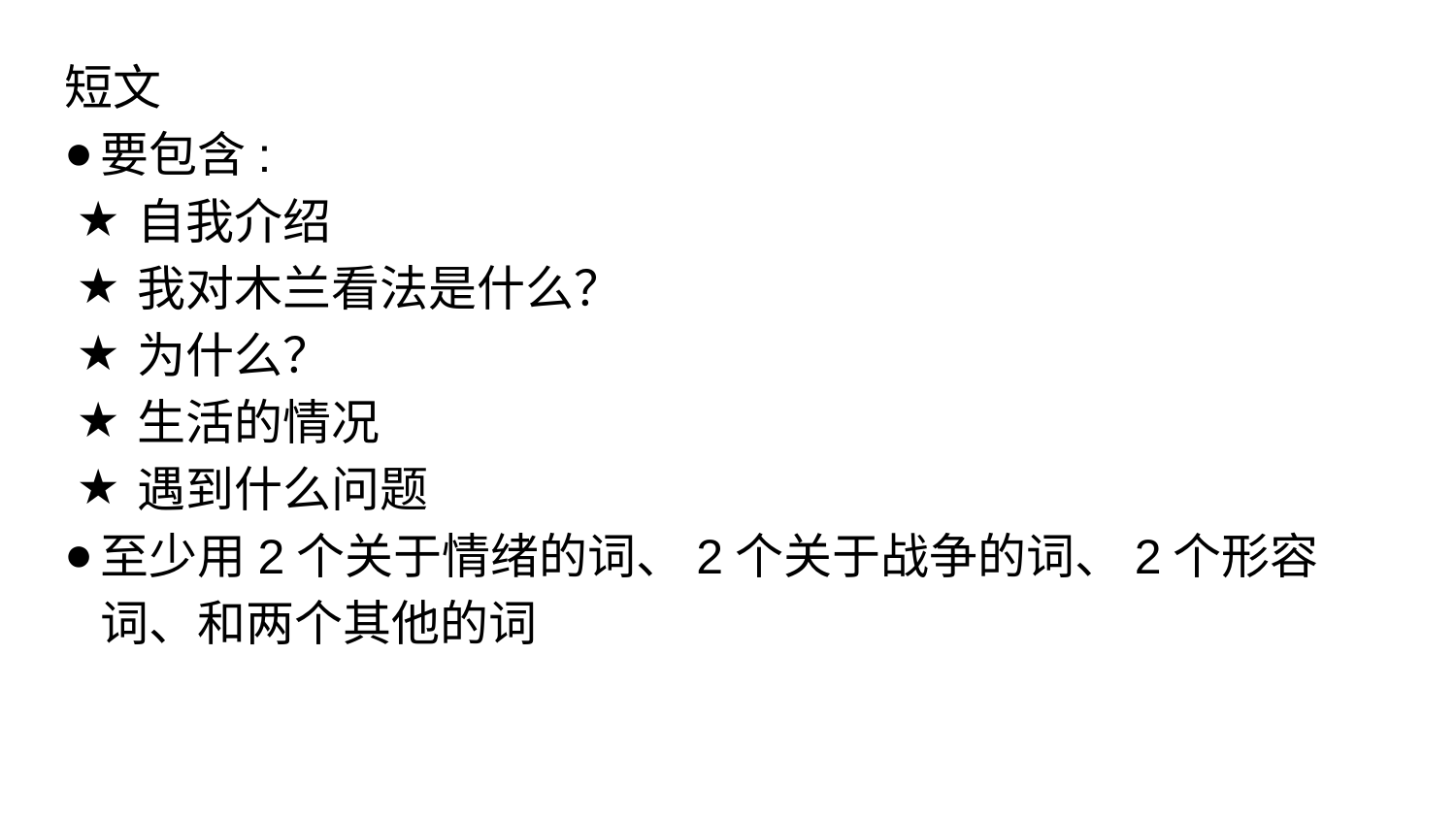

短文
要包含:
自我介绍
我对木兰看法是什么？
为什么？
生活的情况
遇到什么问题
至少用2个关于情绪的词、2个关于战争的词、2个形容词、和两个其他的词